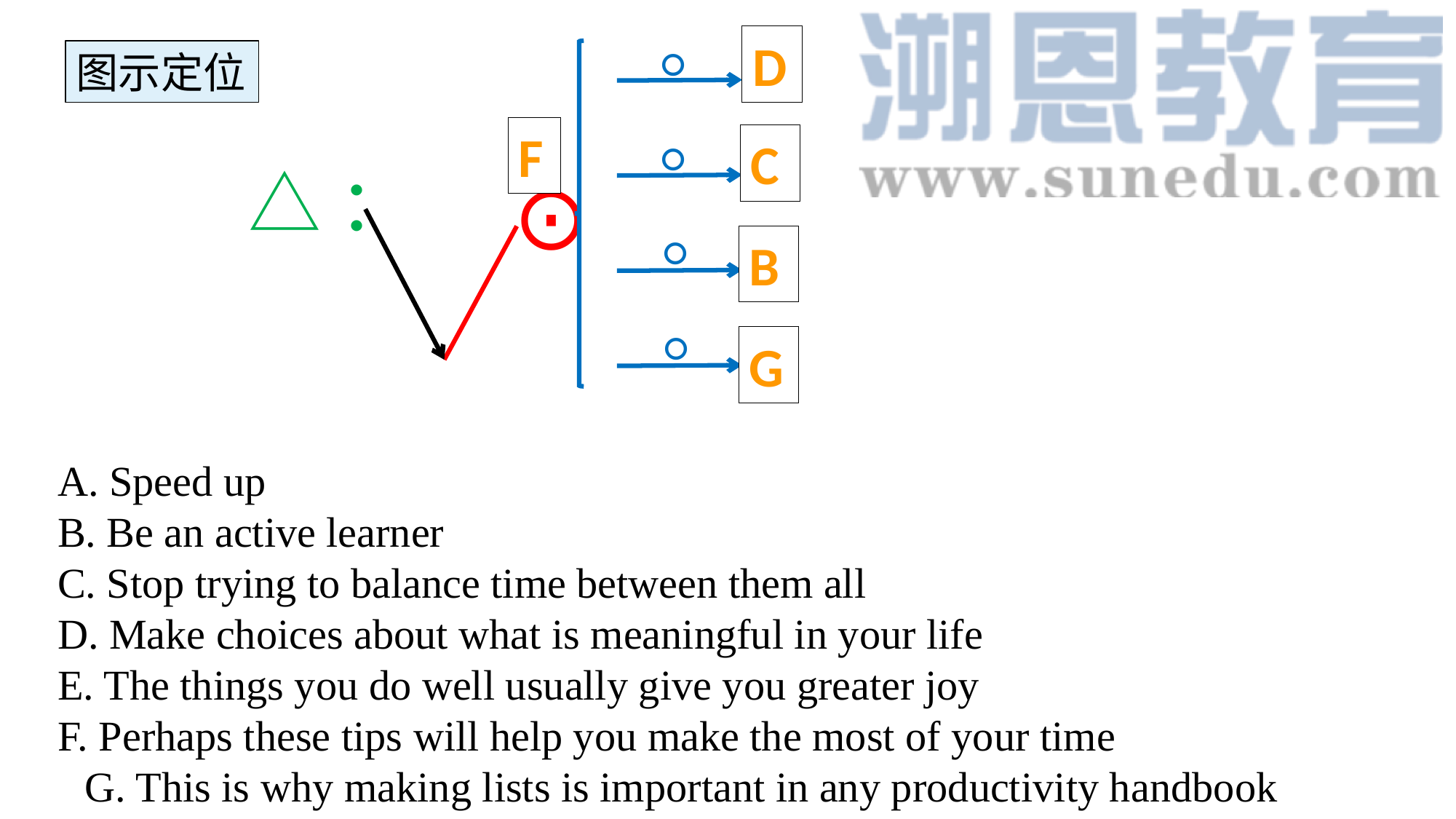

D
○
图示定位

F
○
C
△：
⊙
○
B
○
G
A. Speed up B. Be an active learnerC. Stop trying to balance time between them allD. Make choices about what is meaningful in your lifeE. The things you do well usually give you greater joyF. Perhaps these tips will help you make the most of your timeG. This is why making lists is important in any productivity handbook